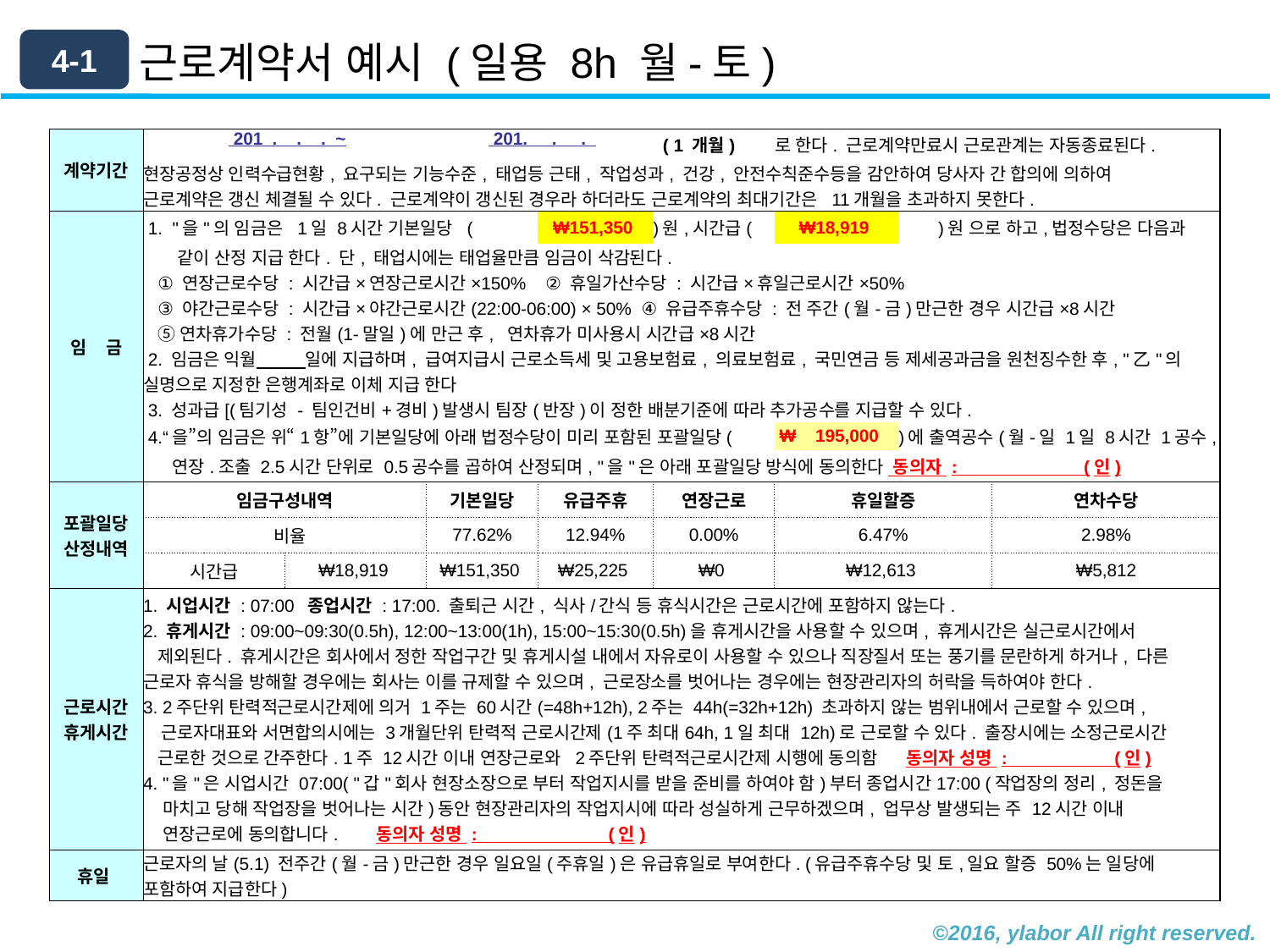

4-1
# 근로계약서 예시 (일용 8h 월-토)
| 계약기간 | 201 . . . ~ |  | 201. . . |  | ( 1 개월) | 로 한다. 근로계약만료시 근로관계는 자동종료된다. |  |  |
| --- | --- | --- | --- | --- | --- | --- | --- | --- |
|  | 현장공정상 인력수급현황, 요구되는 기능수준, 태업등 근태, 작업성과, 건강, 안전수칙준수등을 감안하여 당사자 간 합의에 의하여 근로계약은 갱신 체결될 수 있다. 근로계약이 갱신된 경우라 하더라도 근로계약의 최대기간은 11개월을 초과하지 못한다. |  |  |  |  |  |  |  |
| 임 금 | 1. "을"의 임금은 1일 8시간 기본일당 ( |  |  | ₩151,350 | )원,시간급( | ₩18,919 | )원 으로 하고,법정수당은 다음과 |  |
|  | 같이 산정 지급 한다. 단, 태업시에는 태업율만큼 임금이 삭감된다. ① 연장근로수당 : 시간급×연장근로시간×150% ② 휴일가산수당 : 시간급×휴일근로시간×50% ③ 야간근로수당 : 시간급×야간근로시간(22:00-06:00) × 50% ④ 유급주휴수당 : 전 주간(월-금)만근한 경우 시간급×8시간 ⑤ 연차휴가수당 : 전월(1-말일)에 만근 후, 연차휴가 미사용시 시간급×8시간 |  |  |  |  |  |  |  |
|  | 2. 임금은 익월 일에 지급하며, 급여지급시 근로소득세 및 고용보험료, 의료보험료, 국민연금 등 제세공과금을 원천징수한 후, "乙"의 실명으로 지정한 은행계좌로 이체 지급 한다 |  |  |  |  |  |  |  |
|  | 3. 성과급[(팀기성 - 팀인건비+경비)발생시 팀장(반장)이 정한 배분기준에 따라 추가공수를 지급할 수 있다. |  |  |  |  |  |  |  |
|  | 4.“을”의 임금은 위“1항”에 기본일당에 아래 법정수당이 미리 포함된 포괄일당( |  |  |  |  | ₩ 195,000 | )에 출역공수(월-일 1일 8시간 1공수, |  |
|  | 연장.조출 2.5시간 단위로 0.5공수를 곱하여 산정되며, "을"은 아래 포괄일당 방식에 동의한다 동의자 : (인) |  |  |  |  |  |  |  |
| 포괄일당 산정내역 | 임금구성내역 |  | 기본일당 | 유급주휴 | 연장근로 | 휴일할증 |  | 연차수당 |
|  | 비율 |  | 77.62% | 12.94% | 0.00% | 6.47% |  | 2.98% |
|  | 시간급 | ₩18,919 | ₩151,350 | ₩25,225 | ₩0 | ₩12,613 |  | ₩5,812 |
| 근로시간 휴게시간 | 1. 시업시간 : 07:00 종업시간 : 17:00. 출퇴근 시간, 식사/간식 등 휴식시간은 근로시간에 포함하지 않는다. 2. 휴게시간 : 09:00~09:30(0.5h), 12:00~13:00(1h), 15:00~15:30(0.5h)을 휴게시간을 사용할 수 있으며, 휴게시간은 실근로시간에서 제외된다. 휴게시간은 회사에서 정한 작업구간 및 휴게시설 내에서 자유로이 사용할 수 있으나 직장질서 또는 풍기를 문란하게 하거나, 다른 근로자 휴식을 방해할 경우에는 회사는 이를 규제할 수 있으며, 근로장소를 벗어나는 경우에는 현장관리자의 허락을 득하여야 한다. 3. 2주단위 탄력적근로시간제에 의거 1주는 60시간(=48h+12h), 2주는 44h(=32h+12h) 초과하지 않는 범위내에서 근로할 수 있으며, 근로자대표와 서면합의시에는 3개월단위 탄력적 근로시간제(1주 최대64h, 1일 최대 12h)로 근로할 수 있다. 출장시에는 소정근로시간 근로한 것으로 간주한다. 1주 12시간 이내 연장근로와 2주단위 탄력적근로시간제 시행에 동의함 동의자 성명 : (인) 4. "을"은 시업시간 07:00( "갑"회사 현장소장으로 부터 작업지시를 받을 준비를 하여야 함)부터 종업시간17:00 (작업장의 정리, 정돈을 마치고 당해 작업장을 벗어나는 시간)동안 현장관리자의 작업지시에 따라 성실하게 근무하겠으며, 업무상 발생되는 주 12시간 이내 연장근로에 동의합니다. 동의자 성명 : (인) |  |  |  |  |  |  |  |
| 휴일 | 근로자의 날(5.1) 전주간(월-금)만근한 경우 일요일(주휴일)은 유급휴일로 부여한다. (유급주휴수당 및 토,일요 할증 50%는 일당에 포함하여 지급한다) |  |  |  |  |  |  |  |